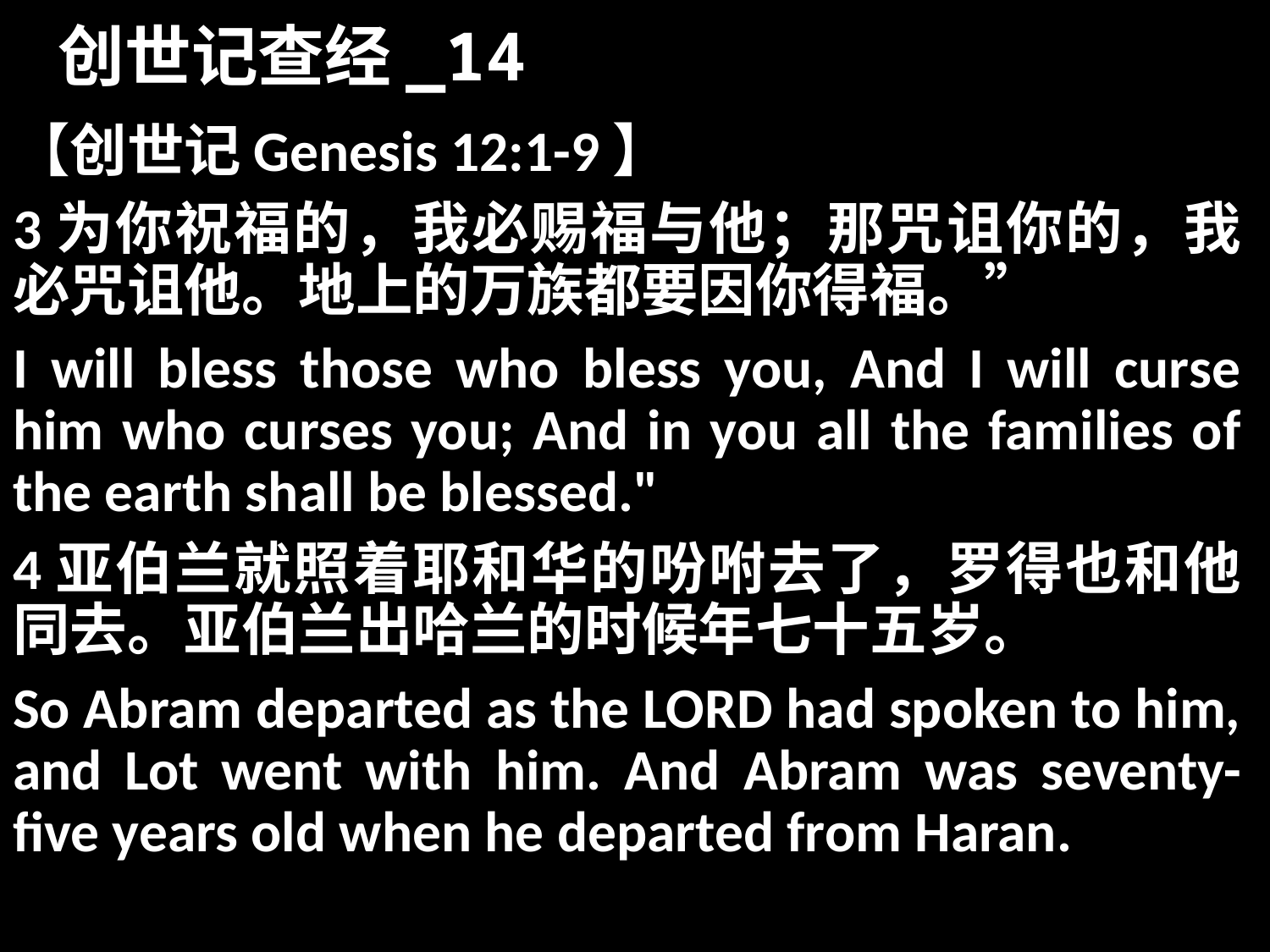

# 创世记查经_14
【创世记Genesis 12:1-9】
3为你祝福的，我必赐福与他；那咒诅你的，我必咒诅他。地上的万族都要因你得福。”
I will bless those who bless you, And I will curse him who curses you; And in you all the families of the earth shall be blessed."
4亚伯兰就照着耶和华的吩咐去了，罗得也和他同去。亚伯兰出哈兰的时候年七十五岁。
So Abram departed as the LORD had spoken to him, and Lot went with him. And Abram was seventy-five years old when he departed from Haran.